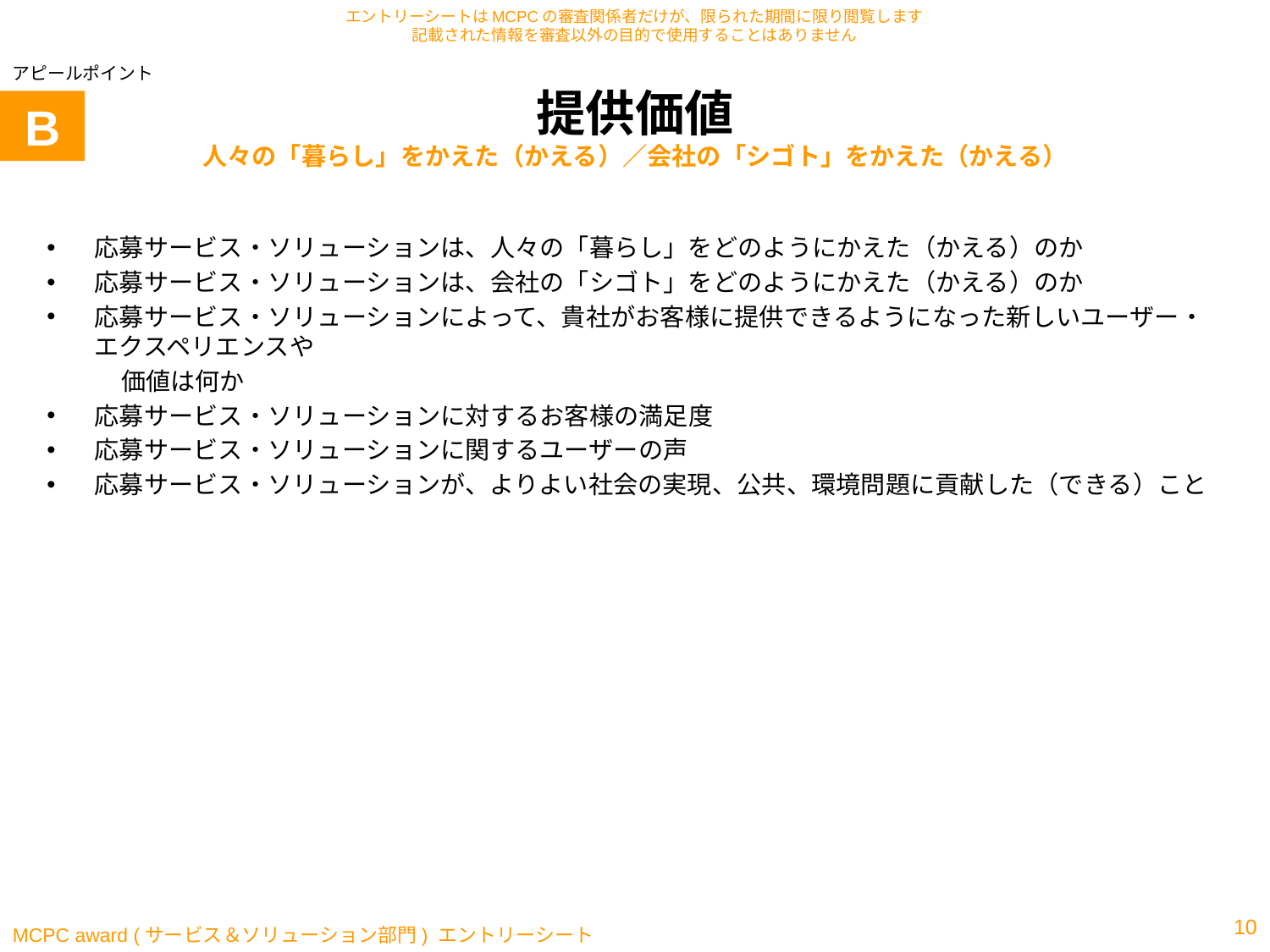

アピールポイント
# 提供価値 人々の「暮らし」をかえた（かえる）／会社の「シゴト」をかえた（かえる）
B
応募サービス・ソリューションは、人々の「暮らし」をどのようにかえた（かえる）のか
応募サービス・ソリューションは、会社の「シゴト」をどのようにかえた（かえる）のか
応募サービス・ソリューションによって、貴社がお客様に提供できるようになった新しいユーザー・エクスペリエンスや
　　　価値は何か
応募サービス・ソリューションに対するお客様の満足度
応募サービス・ソリューションに関するユーザーの声
応募サービス・ソリューションが、よりよい社会の実現、公共、環境問題に貢献した（できる）こと
10